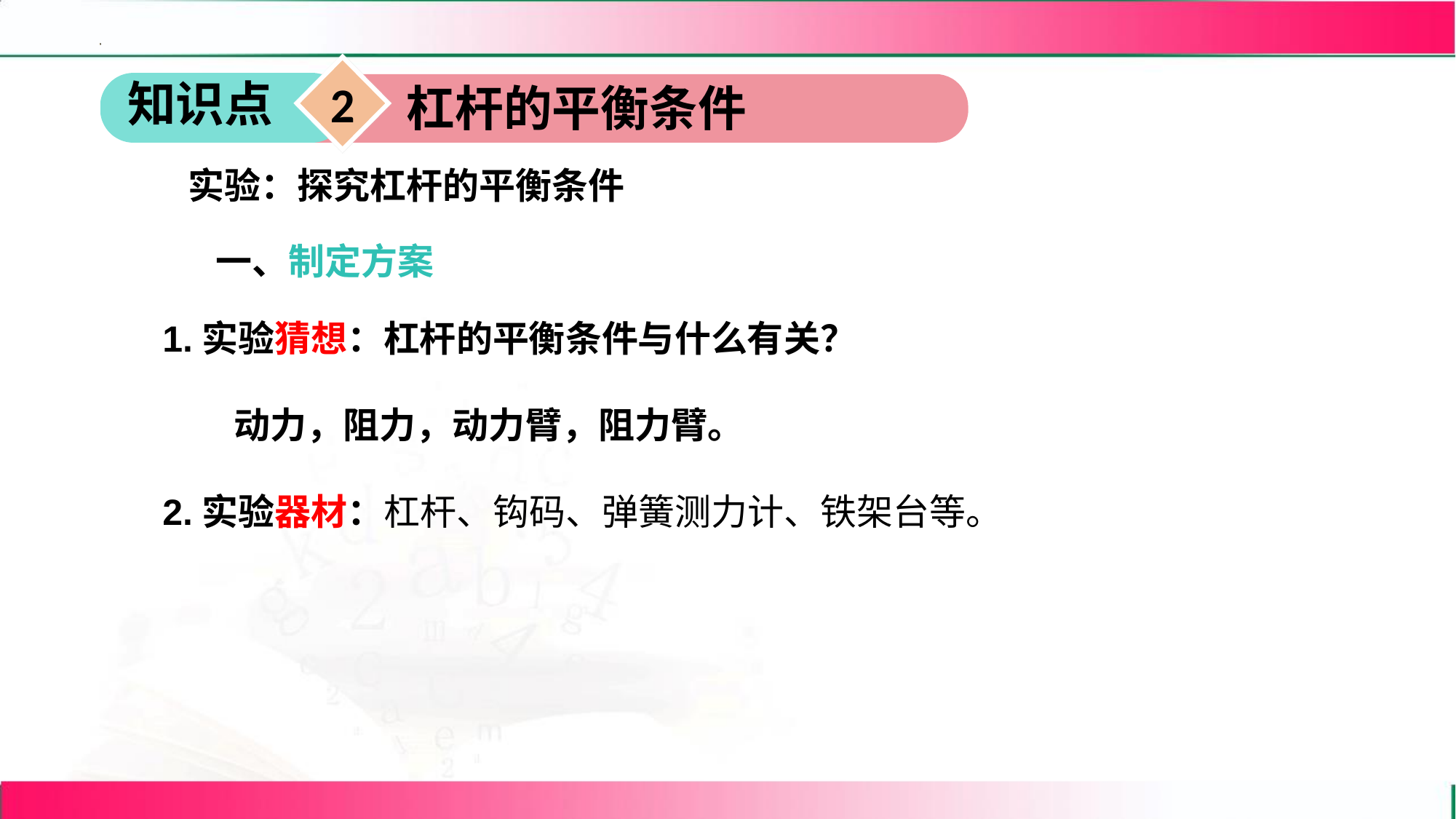

2
知识点
杠杆的平衡条件

实验：探究杠杆的平衡条件
一、制定方案
1.实验猜想：杠杆的平衡条件与什么有关？
动力，阻力，动力臂，阻力臂。
2.实验器材：杠杆、钩码、弹簧测力计、铁架台等。